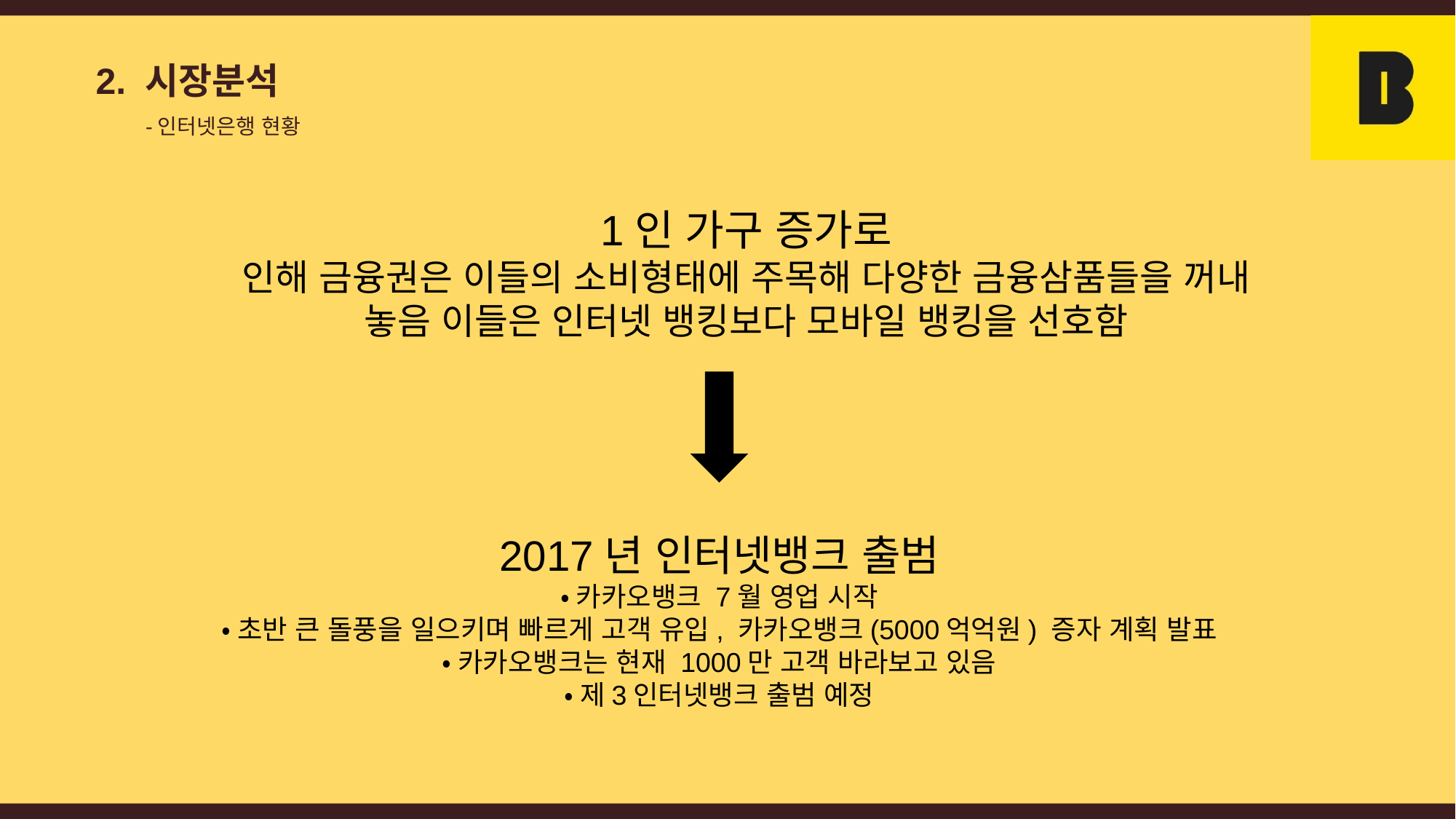

2. 시장분석
-인터넷은행 현황
1인 가구 증가로
인해 금융권은 이들의 소비형태에 주목해 다양한 금융삼품들을 꺼내 놓음 이들은 인터넷 뱅킹보다 모바일 뱅킹을 선호함

2017년 인터넷뱅크 출범
•카카오뱅크 7월 영업 시작
•초반 큰 돌풍을 일으키며 빠르게 고객 유입, 카카오뱅크(5000억억원) 증자 계획 발표
•카카오뱅크는 현재 1000만 고객 바라보고 있음
•제3인터넷뱅크 출범 예정